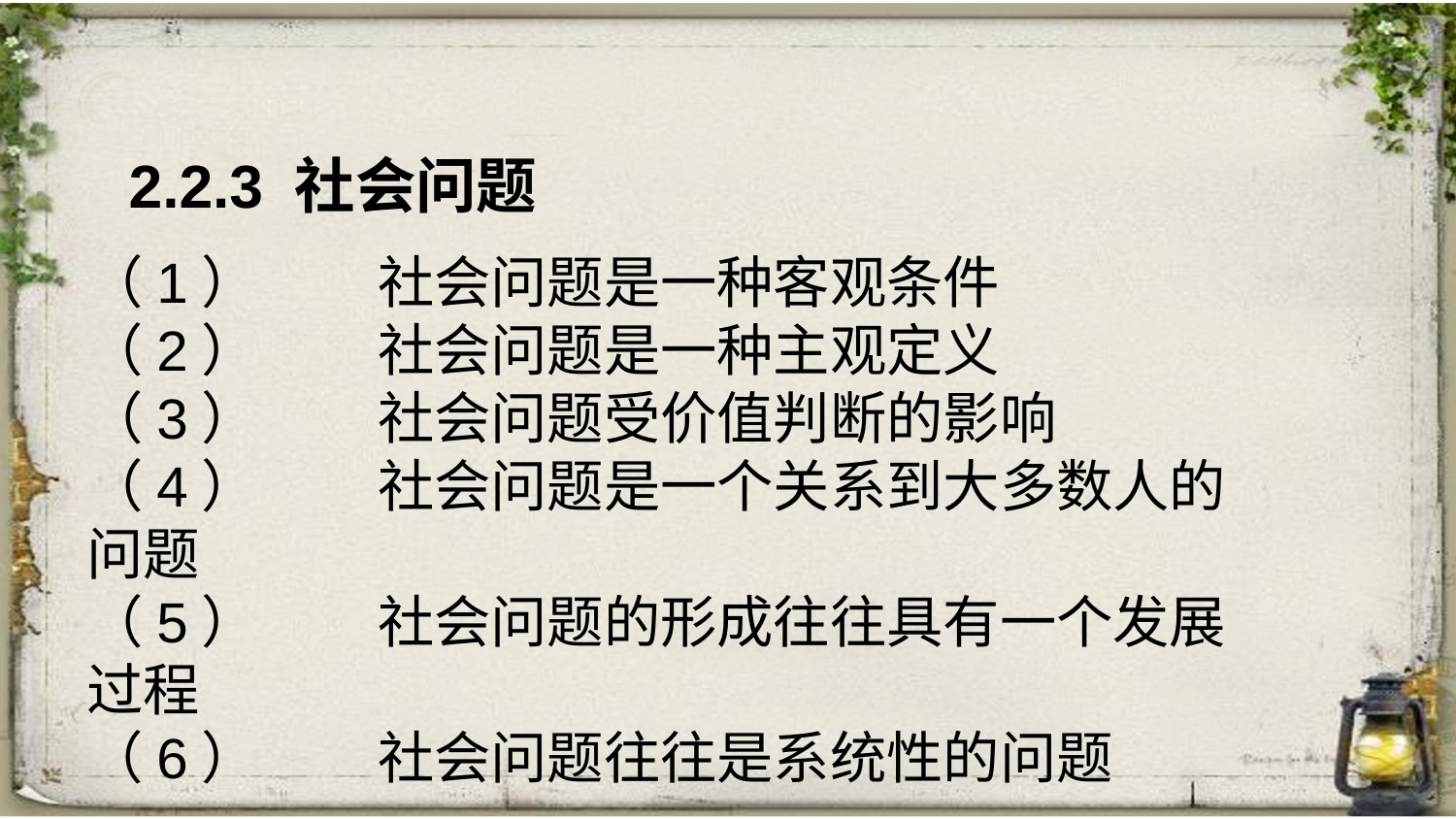

2.2.3 社会问题
（1）	社会问题是一种客观条件
（2）	社会问题是一种主观定义
（3）	社会问题受价值判断的影响
（4）	社会问题是一个关系到大多数人的问题
（5）	社会问题的形成往往具有一个发展过程
（6）	社会问题往往是系统性的问题